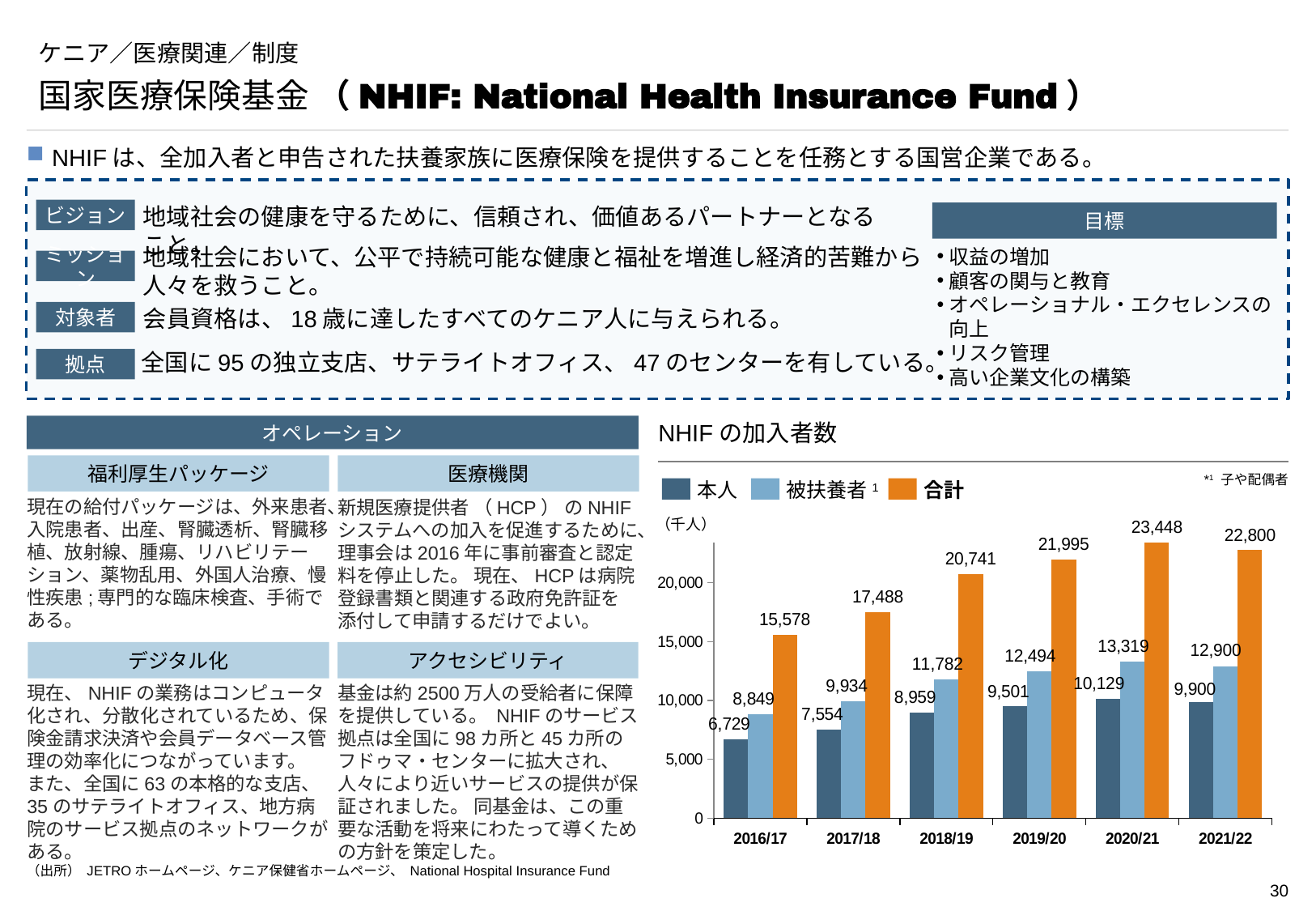

# ケニア／医療関連／制度
国家医療保険基金 （NHIF: National Health Insurance Fund）
NHIFは、全加入者と申告された扶養家族に医療保険を提供することを任務とする国営企業である。

地域社会の健康を守るために、信頼され、価値あるパートナーとなること。
ビジョン
目標
地域社会において、公平で持続可能な健康と福祉を増進し経済的苦難から人々を救うこと。
収益の増加
顧客の関与と教育
オペレーショナル・エクセレンスの向上
リスク管理
高い企業文化の構築
ミッション
会員資格は、18歳に達したすべてのケニア人に与えられる。
対象者
全国に95の独立支店、サテライトオフィス、47のセンターを有している。
拠点
オペレーション
NHIFの加入者数
福利厚生パッケージ
医療機関
*1 子や配偶者
本人
被扶養者1
合計

現在の給付パッケージは、外来患者、入院患者、出産、腎臓透析、腎臓移植、放射線、腫瘍、リハビリテーション、薬物乱用、外国人治療、慢性疾患;専門的な臨床検査、手術である。
新規医療提供者 （HCP） のNHIFシステムへの加入を促進するために、理事会は2016年に事前審査と認定料を停止した。 現在、HCPは病院登録書類と関連する政府免許証を添付して申請するだけでよい。
（千人）

### Chart

| Category |  |  |  |
|---|---|---|---|
| 2016/17 | 6729.281 | 8849.005 | 15578.286 |
| 2017/18 | 7554.025 | 9933.543 | 17487.568 |
| 2018/19 | 8959.35 | 11781.545 | 20740.895 |
| 2019/20 | 9501.085 | 12493.926 | 21995.012 |
| 2020/21 | 10128.821 | 13319.399 | 23448.22 |
| 2021/22 | 9900.0 | 12900.0 | 22800.0 |
デジタル化
アクセシビリティ
現在、NHIFの業務はコンピュータ化され、分散化されているため、保険金請求決済や会員データベース管理の効率化につながっています。 また、全国に63の本格的な支店、35のサテライトオフィス、地方病院のサービス拠点のネットワークがある。
基金は約2500万人の受給者に保障を提供している。 NHIFのサービス拠点は全国に98カ所と45カ所のフドゥマ・センターに拡大され、人々により近いサービスの提供が保証されました。 同基金は、この重要な活動を将来にわたって導くための方針を策定した。
（出所） JETROホームページ、ケニア保健省ホームページ、 National Hospital Insurance Fund